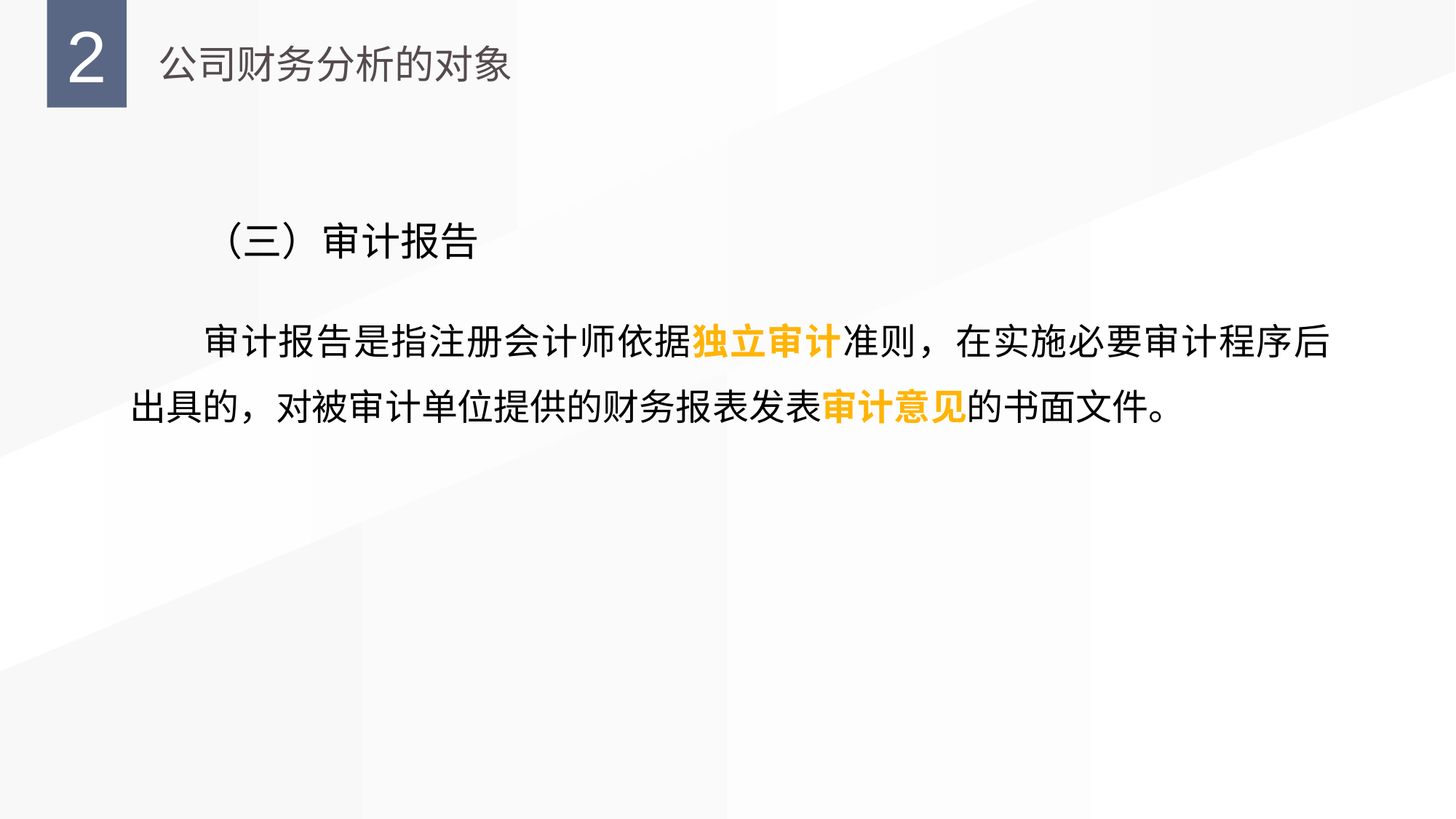

（三）审计报告
审计报告是指注册会计师依据独立审计准则，在实施必要审计程序后出具的，对被审计单位提供的财务报表发表审计意见的书面文件。